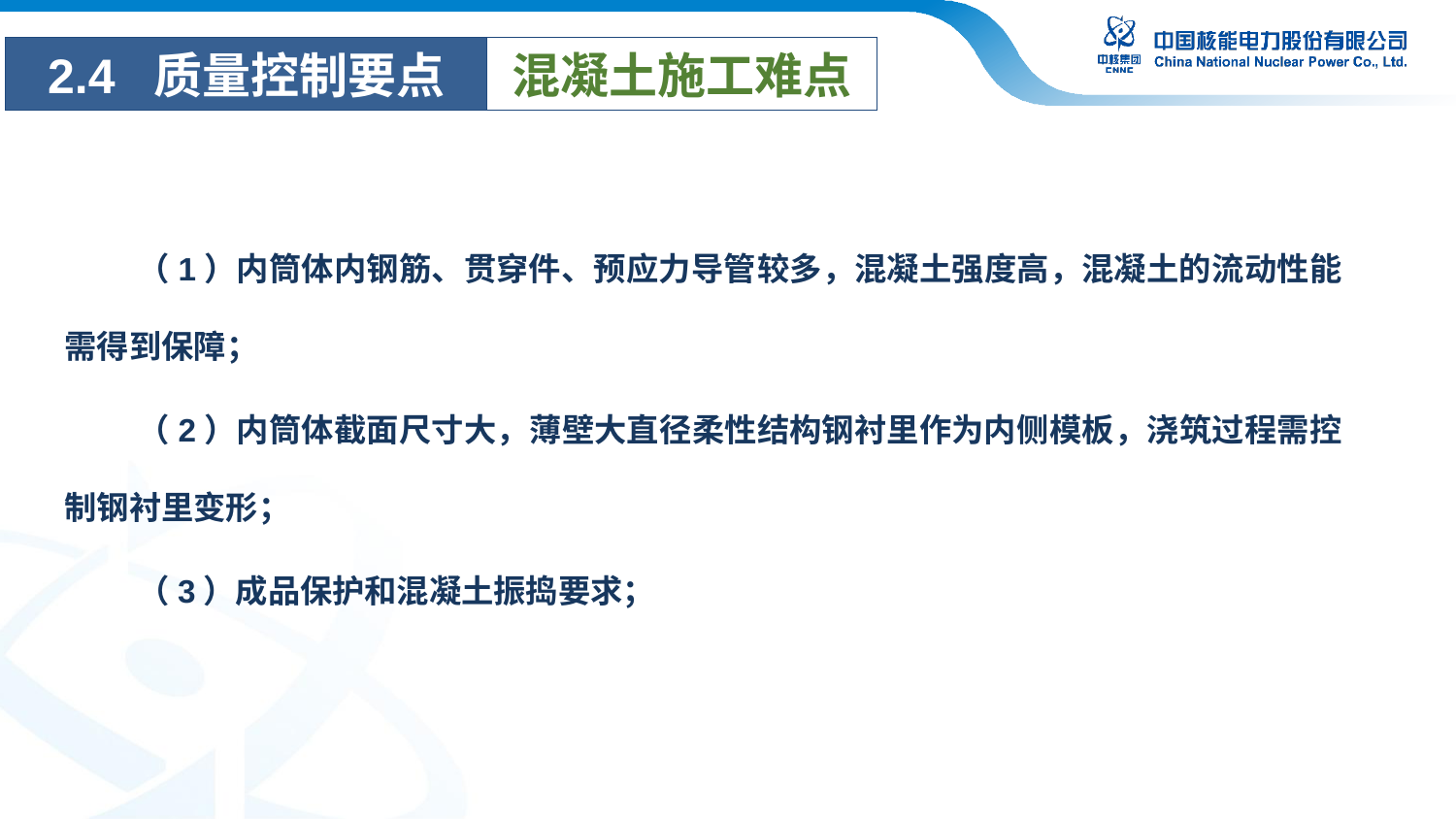

2.4  质量控制要点
混凝土施工难点
（1）内筒体内钢筋、贯穿件、预应力导管较多，混凝土强度高，混凝土的流动性能需得到保障；
（2）内筒体截面尺寸大，薄壁大直径柔性结构钢衬里作为内侧模板，浇筑过程需控制钢衬里变形；
（3）成品保护和混凝土振捣要求；